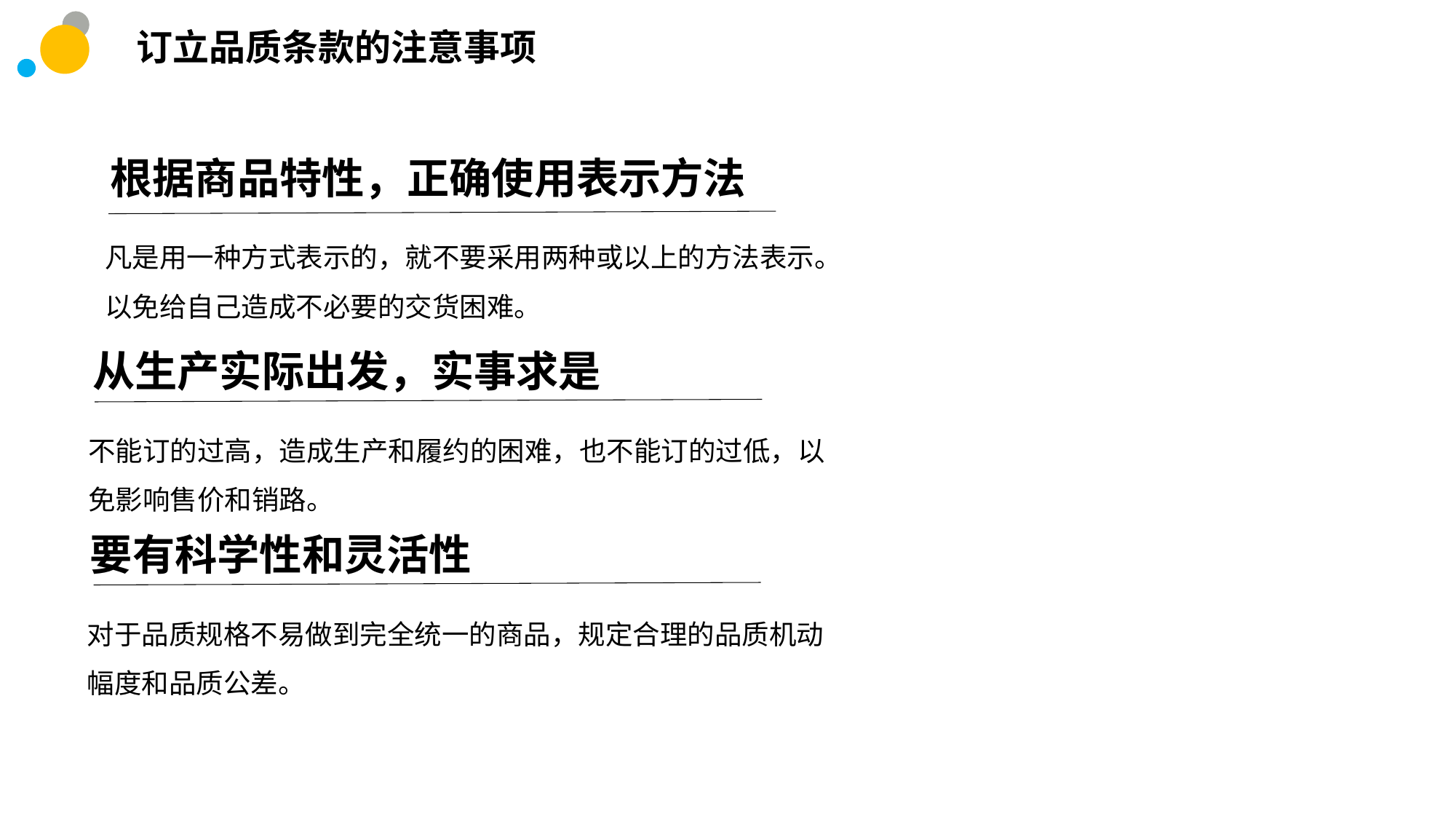

订立品质条款的注意事项
根据商品特性，正确使用表示方法
凡是用一种方式表示的，就不要采用两种或以上的方法表示。以免给自己造成不必要的交货困难。
从生产实际出发，实事求是
不能订的过高，造成生产和履约的困难，也不能订的过低，以免影响售价和销路。
要有科学性和灵活性
对于品质规格不易做到完全统一的商品，规定合理的品质机动幅度和品质公差。